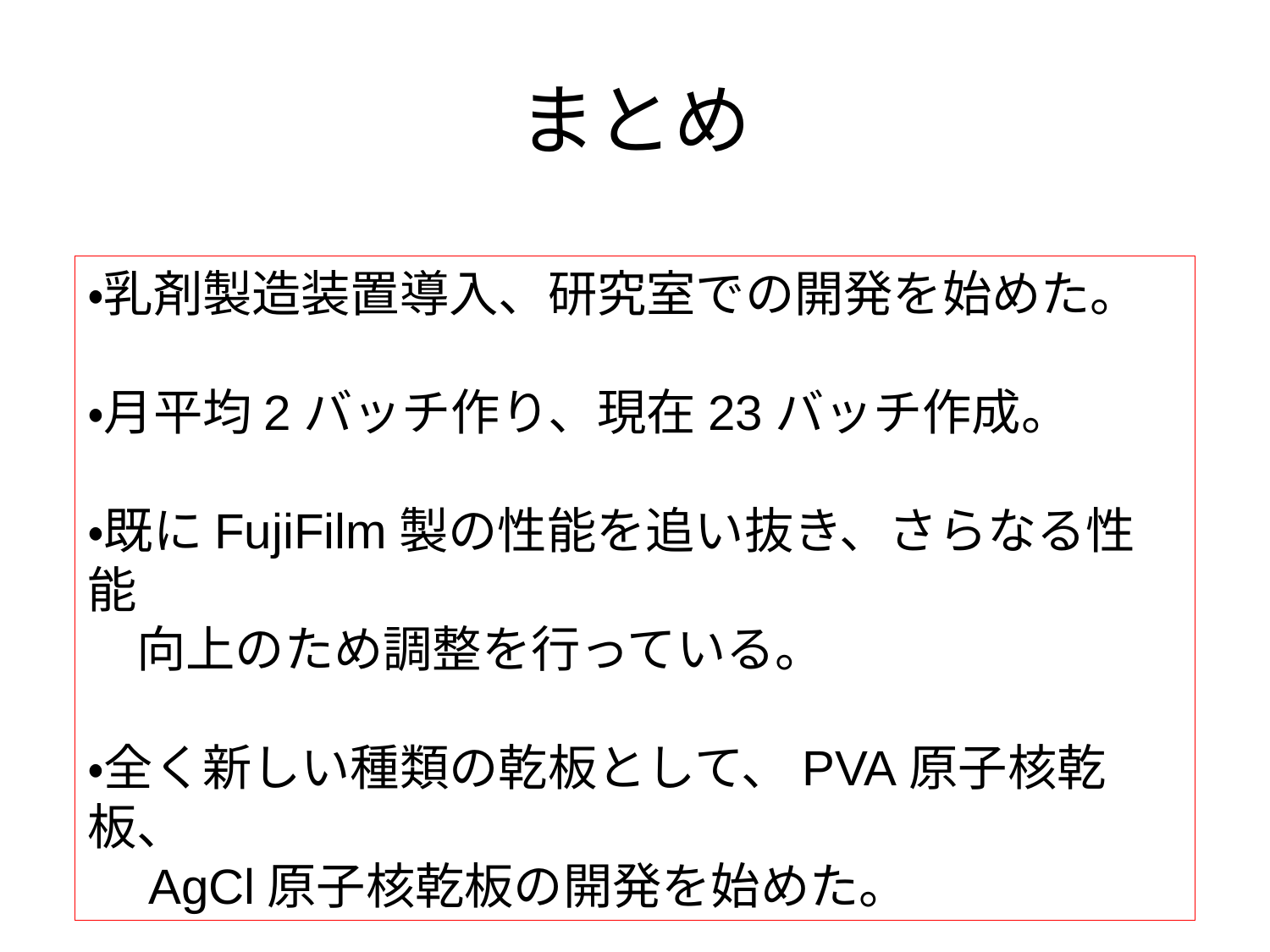

# まとめ
・乳剤製造装置導入、研究室での開発を始めた。

・月平均2バッチ作り、現在23バッチ作成。

・既にFujiFilm製の性能を追い抜き、さらなる性能
　向上のため調整を行っている。

・全く新しい種類の乾板として、PVA原子核乾板、
　AgCl原子核乾板の開発を始めた。